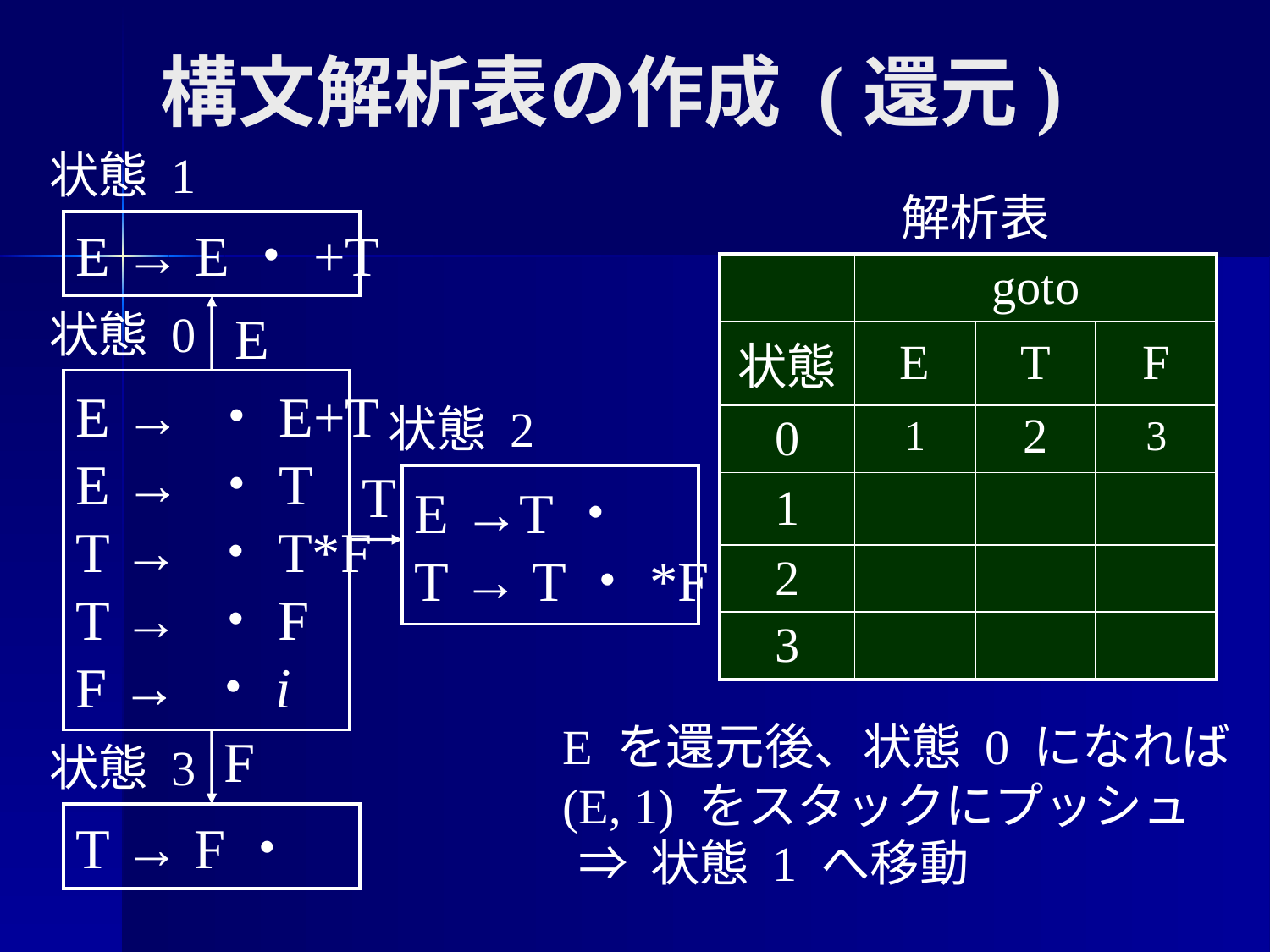

# 構文解析表の作成 (還元)
状態 1
E → E・+T

E
解析表
|  | goto |  |  |
| --- | --- | --- | --- |
| 状態 | E | T | F |
| 0 |  |  |  |
| 1 |  |  |  |
| 2 |  |  |  |
| 3 |  |  |  |
状態 0
E → ・E+T
E → ・T
T → ・T*F
T → ・F
F → ・i
状態 2
T
E →T・
T → T・*F

1
2
3
E を還元後、状態 0 になれば
(E, 1) をスタックにプッシュ
F
状態 3

T → F・
⇒ 状態 1 へ移動